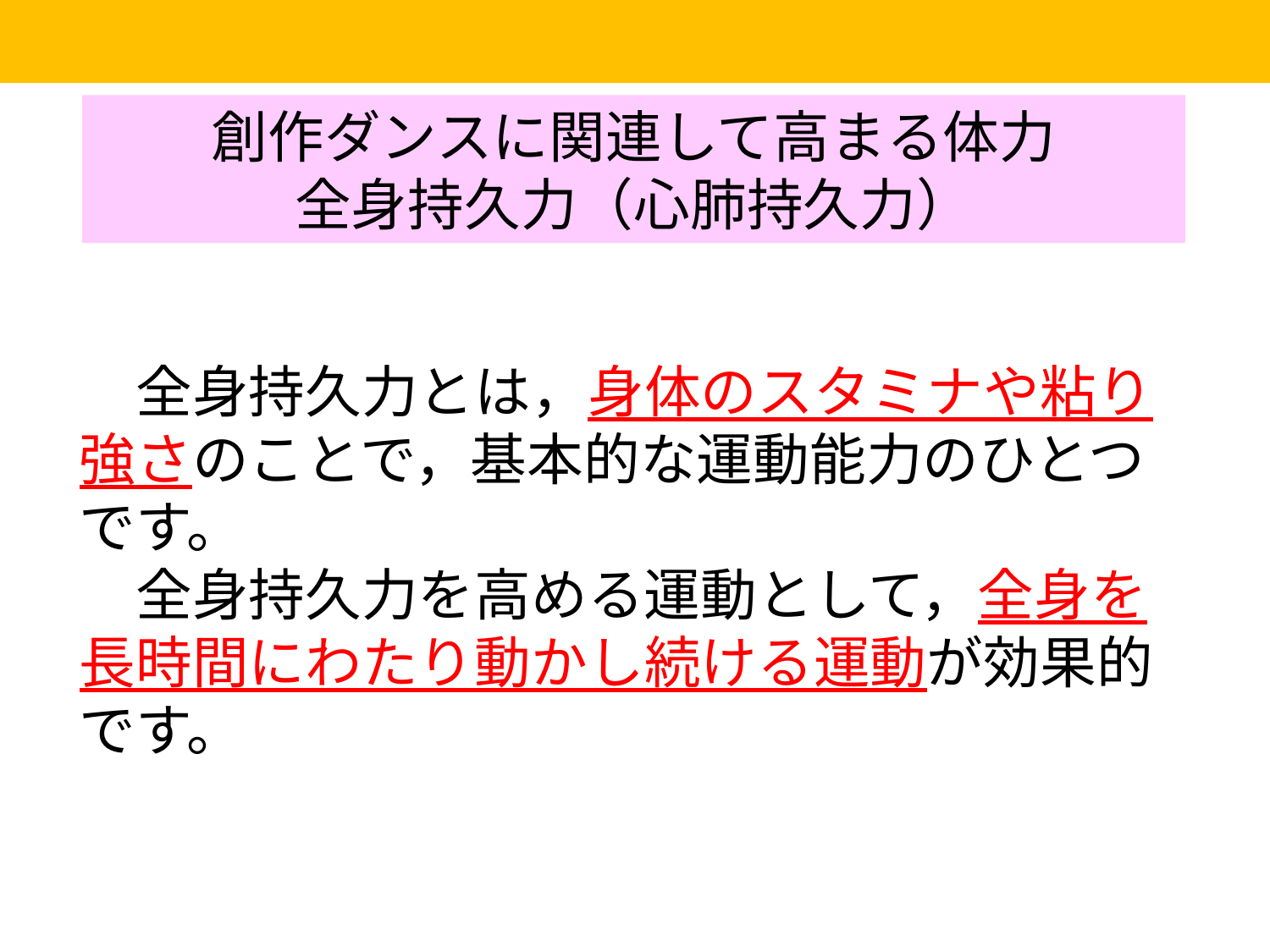

創作ダンスに関連して高まる体力
全身持久力（心肺持久力）
　全身持久力とは，身体のスタミナや粘り強さのことで，基本的な運動能力のひとつです。
　全身持久力を高める運動として，全身を長時間にわたり動かし続ける運動が効果的です。